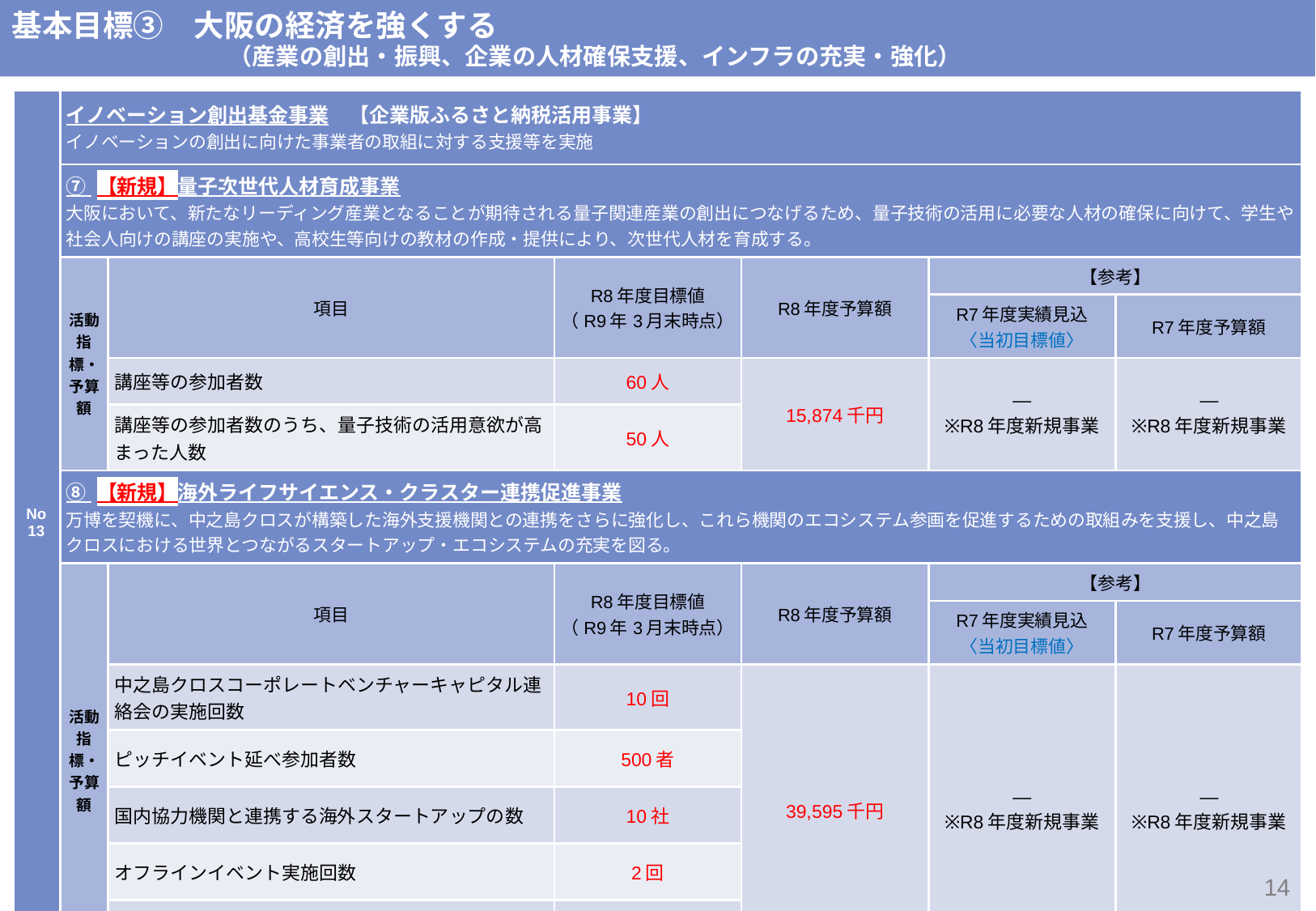

基本目標③　大阪の経済を強くする
　　　　　　　　     （産業の創出・振興、企業の人材確保支援、インフラの充実・強化）
| No 13 | イノベーション創出基金事業　【企業版ふるさと納税活用事業】 イノベーションの創出に向けた事業者の取組に対する支援等を実施 |  |  |  |  |  |
| --- | --- | --- | --- | --- | --- | --- |
|  | ⑦ 【新規】量子次世代人材育成事業 大阪において、新たなリーディング産業となることが期待される量子関連産業の創出につなげるため、量子技術の活用に必要な人材の確保に向けて、学生や社会人向けの講座の実施や、高校生等向けの教材の作成・提供により、次世代人材を育成する。 |  |  |  |  |  |
|  | 活動指標・予算額 | 項目 | R8年度目標値 （R9年3月末時点） | R8年度予算額 | 【参考】 |  |
|  |  |  |  |  | R7年度実績見込 〈当初目標値〉 | R7年度予算額 |
|  |  | 講座等の参加者数 | 60人 | 15,874千円 | ― ※R8年度新規事業 | ― ※R8年度新規事業 |
|  |  | 講座等の参加者数のうち、量子技術の活用意欲が高まった人数 | 50人 |  |  |  |
|  | ⑧ 【新規】海外ライフサイエンス・クラスター連携促進事業 万博を契機に、中之島クロスが構築した海外支援機関との連携をさらに強化し、これら機関のエコシステム参画を促進するための取組みを支援し、中之島クロスにおける世界とつながるスタートアップ・エコシステムの充実を図る。 |  |  |  |  |  |
|  | 活動指標・予算額 | 項目 | R8年度目標値 （R9年3月末時点） | R8年度予算額 | 【参考】 |  |
|  |  |  |  |  | R7年度実績見込 〈当初目標値〉 | R7年度予算額 |
|  |  | 中之島クロスコーポレートベンチャーキャピタル連絡会の実施回数 | 10回 | 39,595千円 | ― ※R8年度新規事業 | ― ※R8年度新規事業 |
|  |  | ピッチイベント延べ参加者数 | 500者 |  |  |  |
|  |  | 国内協力機関と連携する海外スタートアップの数 | 10社 |  |  |  |
|  |  | オフラインイベント実施回数 | 2回 |  |  |  |
|  |  | 国際規制対応戦略ワークショップ実施回数 | 1回 |  |  |  |
14